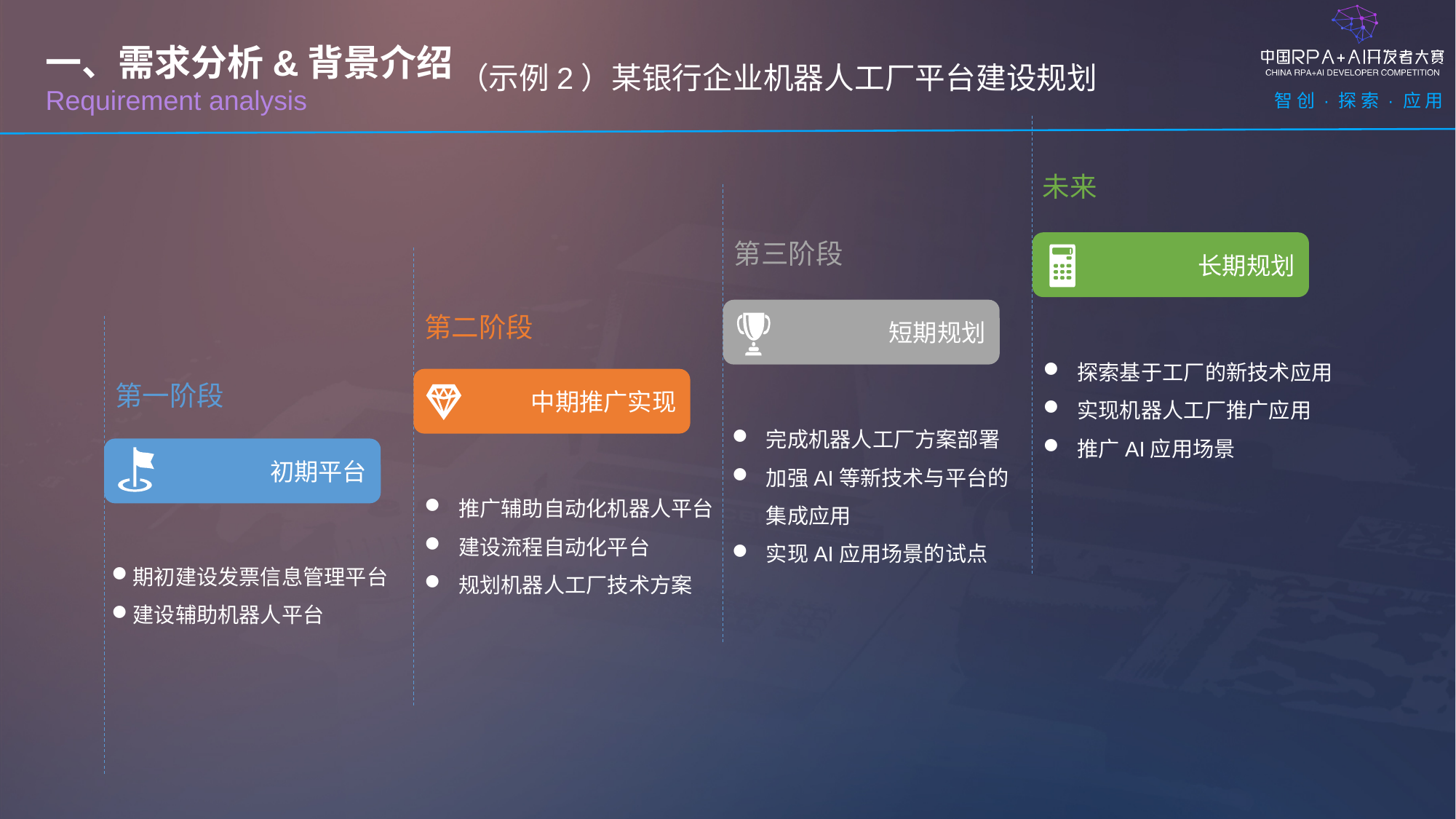

一、需求分析&背景介绍
Requirement analysis
（示例2）某银行企业机器人工厂平台建设规划
未来
第三阶段
长期规划

短期规划

第二阶段
探索基于工厂的新技术应用
实现机器人工厂推广应用
推广AI应用场景
中期推广实现

第一阶段
完成机器人工厂方案部署
加强AI等新技术与平台的集成应用
实现AI应用场景的试点
初期平台

推广辅助自动化机器人平台
建设流程自动化平台
规划机器人工厂技术方案
期初建设发票信息管理平台
建设辅助机器人平台